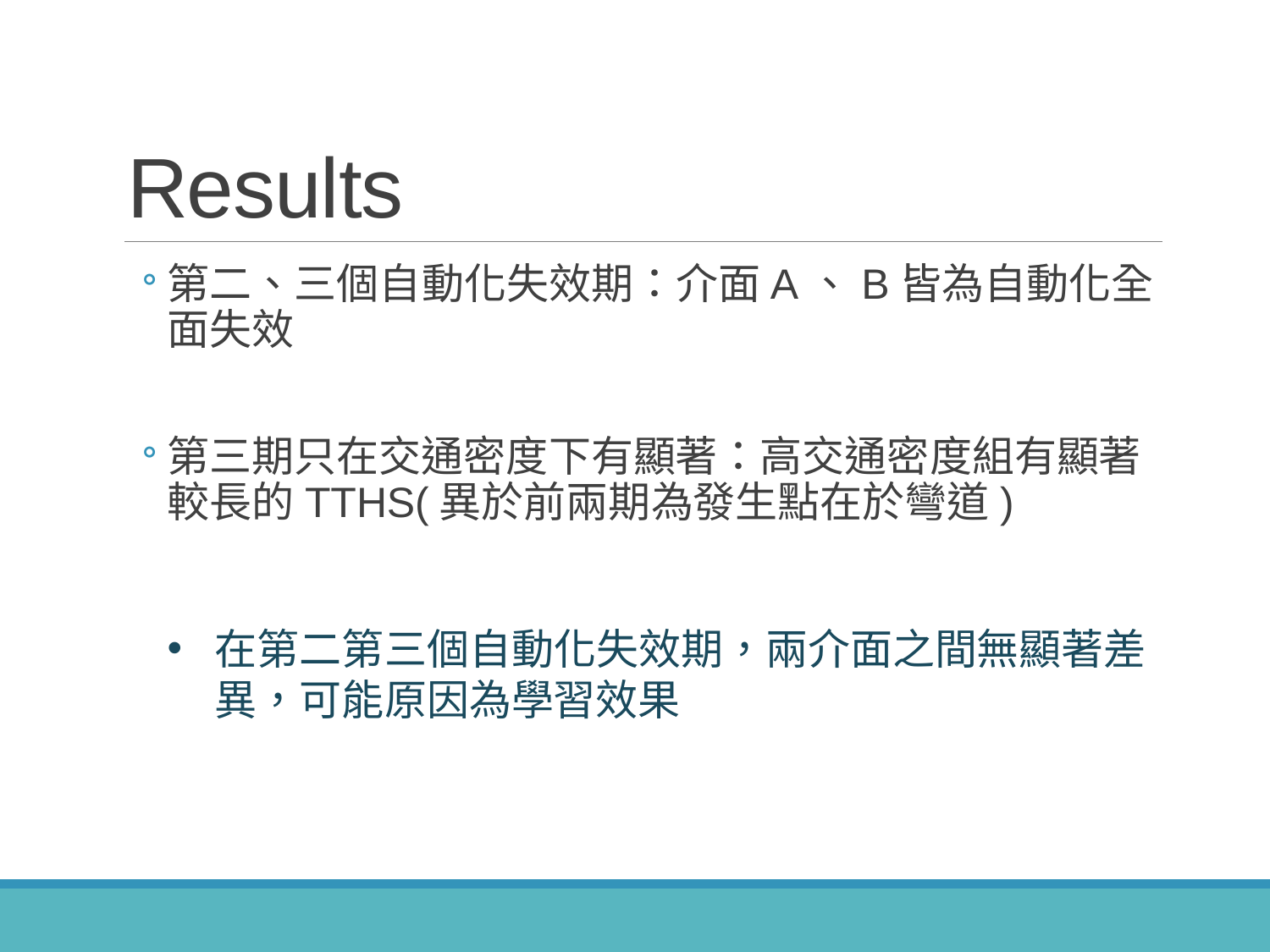

# Results
第二、三個自動化失效期：介面A、B皆為自動化全面失效

第三期只在交通密度下有顯著：高交通密度組有顯著較長的TTHS(異於前兩期為發生點在於彎道)
在第二第三個自動化失效期，兩介面之間無顯著差異，可能原因為學習效果